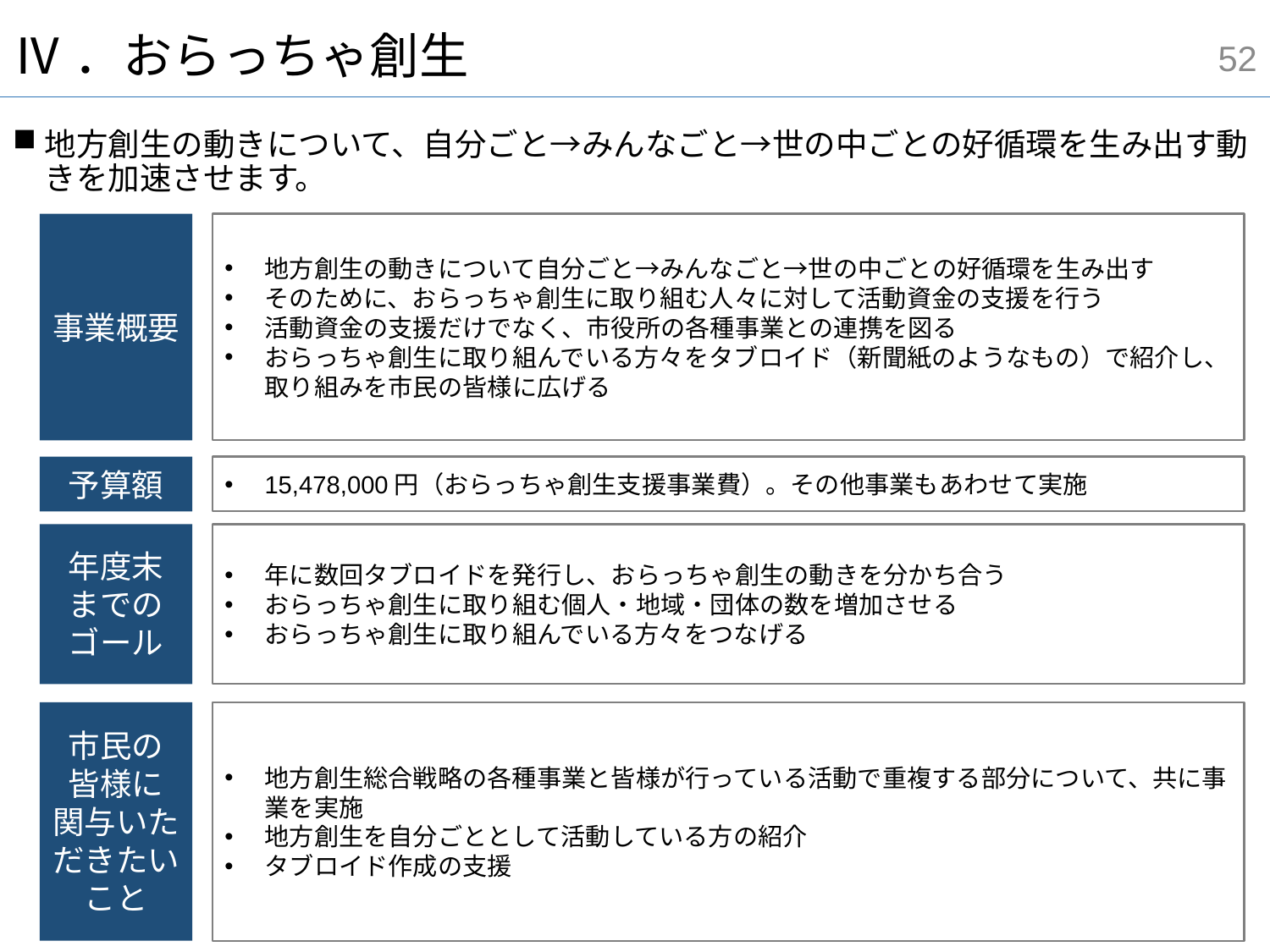

52
# Ⅳ．おらっちゃ創生
地方創生の動きについて、自分ごと→みんなごと→世の中ごとの好循環を生み出す動きを加速させます。
地方創生の動きについて自分ごと→みんなごと→世の中ごとの好循環を生み出す
そのために、おらっちゃ創生に取り組む人々に対して活動資金の支援を行う
活動資金の支援だけでなく、市役所の各種事業との連携を図る
おらっちゃ創生に取り組んでいる方々をタブロイド（新聞紙のようなもの）で紹介し、取り組みを市民の皆様に広げる
事業概要
予算額
15,478,000円（おらっちゃ創生支援事業費）。その他事業もあわせて実施
年度末
までの
ゴール
年に数回タブロイドを発行し、おらっちゃ創生の動きを分かち合う
おらっちゃ創生に取り組む個人・地域・団体の数を増加させる
おらっちゃ創生に取り組んでいる方々をつなげる
市民の
皆様に
関与いただきたいこと
地方創生総合戦略の各種事業と皆様が行っている活動で重複する部分について、共に事業を実施
地方創生を自分ごととして活動している方の紹介
タブロイド作成の支援